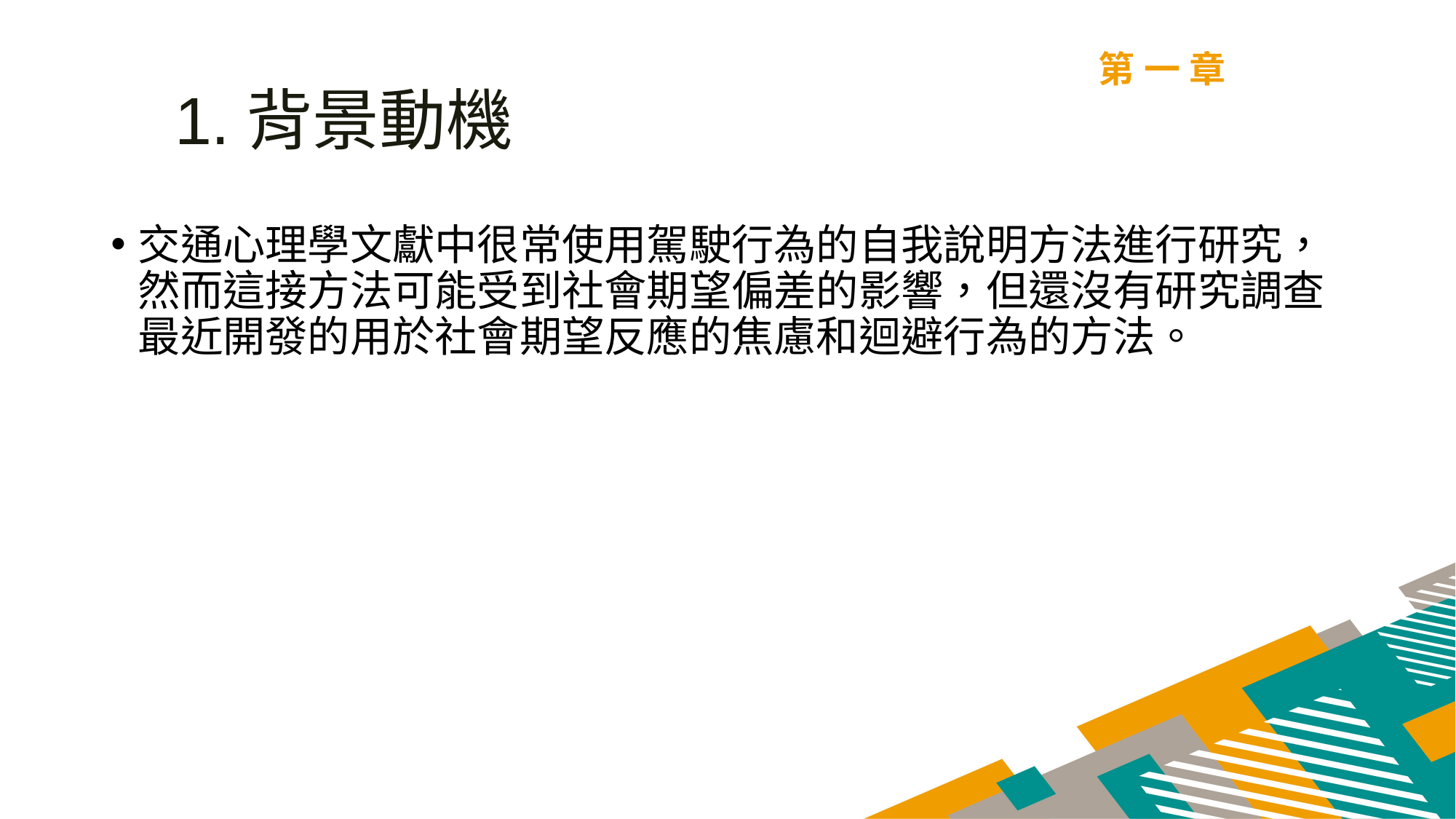

第一章
1.背景動機
交通心理學文獻中很常使用駕駛行為的自我說明方法進行研究，然而這接方法可能受到社會期望偏差的影響，但還沒有研究調查最近開發的用於社會期望反應的焦慮和迴避行為的方法。